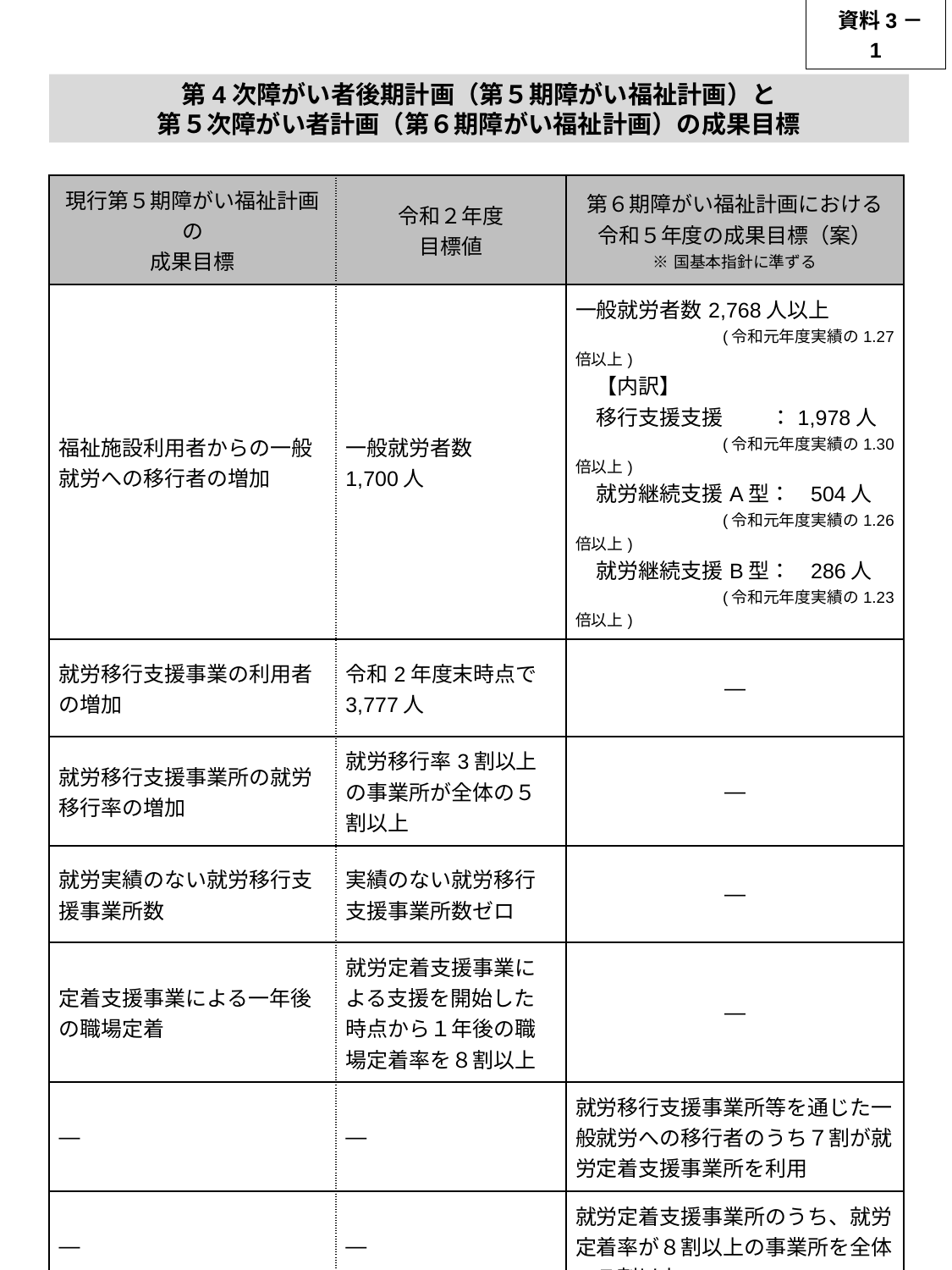

資料3－1
第4次障がい者後期計画（第５期障がい福祉計画）と
第５次障がい者計画（第６期障がい福祉計画）の成果目標
| 現行第５期障がい福祉計画の 成果目標 | 令和２年度 目標値 | 第６期障がい福祉計画における 令和５年度の成果目標（案） ※国基本指針に準ずる |
| --- | --- | --- |
| 福祉施設利用者からの一般就労への移行者の増加 | 一般就労者数 1,700人 | 一般就労者数2,768人以上 　　　　　　　　　(令和元年度実績の1.27倍以上) 　【内訳】 　移行支援支援　　 ：1,978人 　　　　　　　　　(令和元年度実績の1.30倍以上) 　就労継続支援A型： 504人 　　　　　　　　　(令和元年度実績の1.26倍以上) 　就労継続支援B型： 286人 　　　　　　　　　(令和元年度実績の1.23倍以上) |
| 就労移行支援事業の利用者の増加 | 令和2年度末時点で3,777人 | ― |
| 就労移行支援事業所の就労移行率の増加 | 就労移行率3割以上の事業所が全体の５割以上 | ― |
| 就労実績のない就労移行支援事業所数 | 実績のない就労移行支援事業所数ゼロ | ― |
| 定着支援事業による一年後の職場定着 | 就労定着支援事業による支援を開始した時点から１年後の職場定着率を８割以上 | ― |
| ― | ― | 就労移行支援事業所等を通じた一般就労への移行者のうち７割が就労定着支援事業所を利用 |
| ― | ― | 就労定着支援事業所のうち、就労定着率が８割以上の事業所を全体の７割以上 |
| 大阪府内の平均工賃水準の向上 | 令和２年度の月額平均工賃14,200円 | 大阪府の工賃の目標額は、個々の就労継続支援B型事業所において設定した目標工賃を踏まえ設定 |